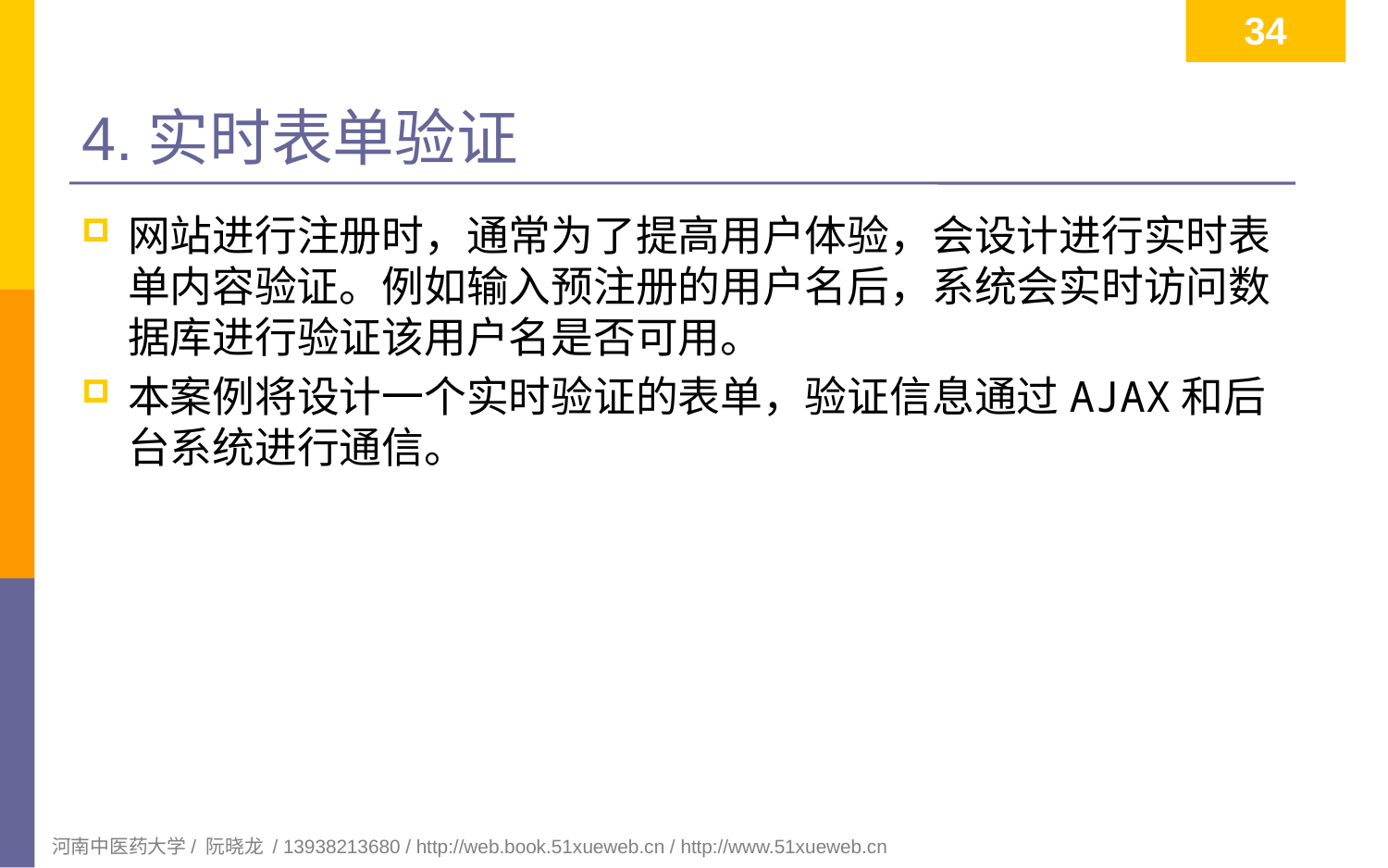

34
# 4.实时表单验证

网站进行注册时，通常为了提高用户体验，会设计进行实时表单内容验证。例如输入预注册的用户名后，系统会实时访问数据库进行验证该用户名是否可用。
本案例将设计一个实时验证的表单，验证信息通过AJAX和后台系统进行通信。